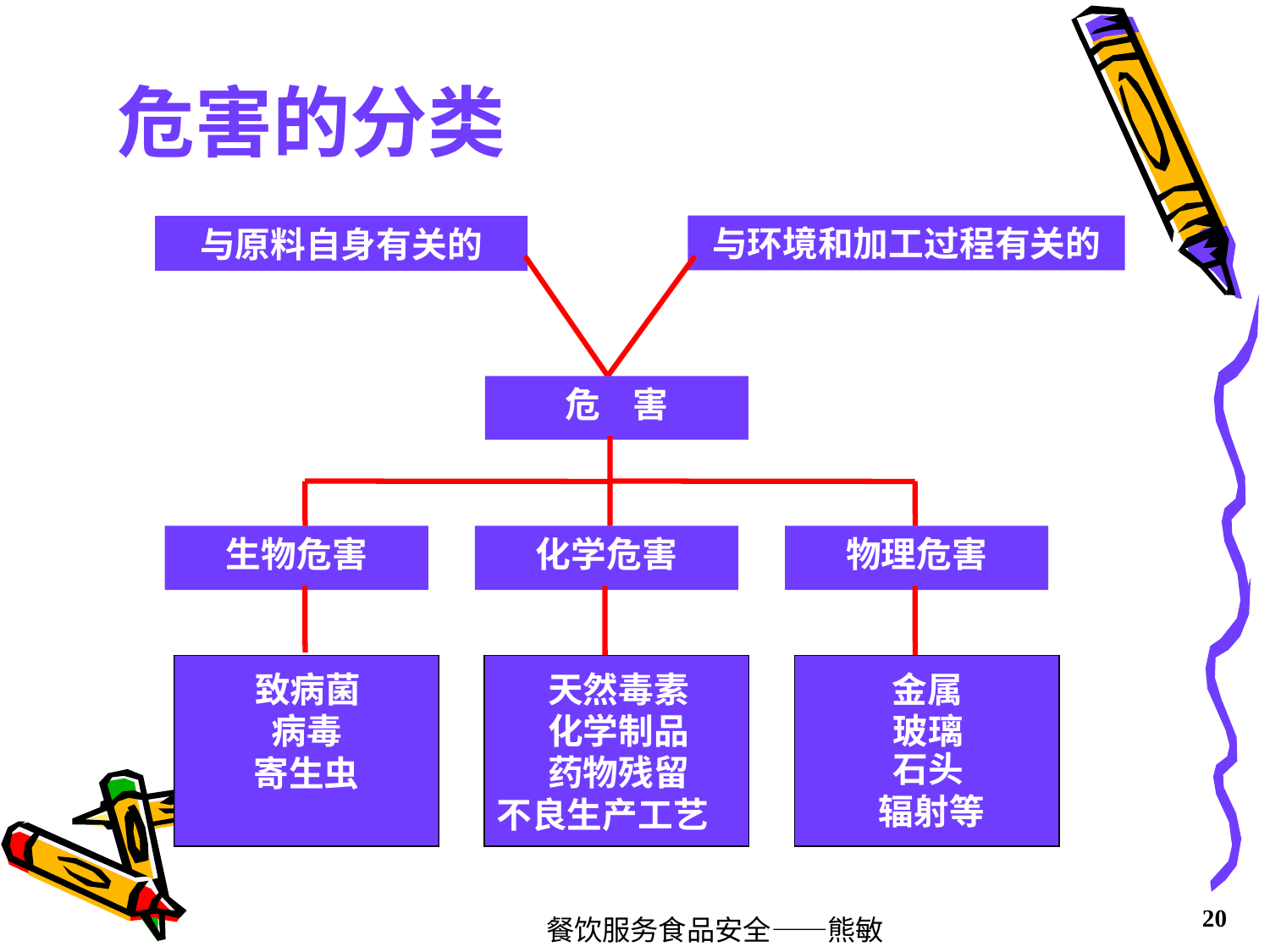

# 危害的分类
与环境和加工过程有关的
与原料自身有关的
危    害

生物危害
化学危害
物理危害

致病菌
病毒
寄生虫

天然毒素
化学制品
药物残留
不良生产工艺

金属
玻璃
石头
辐射等
20

餐饮服务食品安全——熊敏